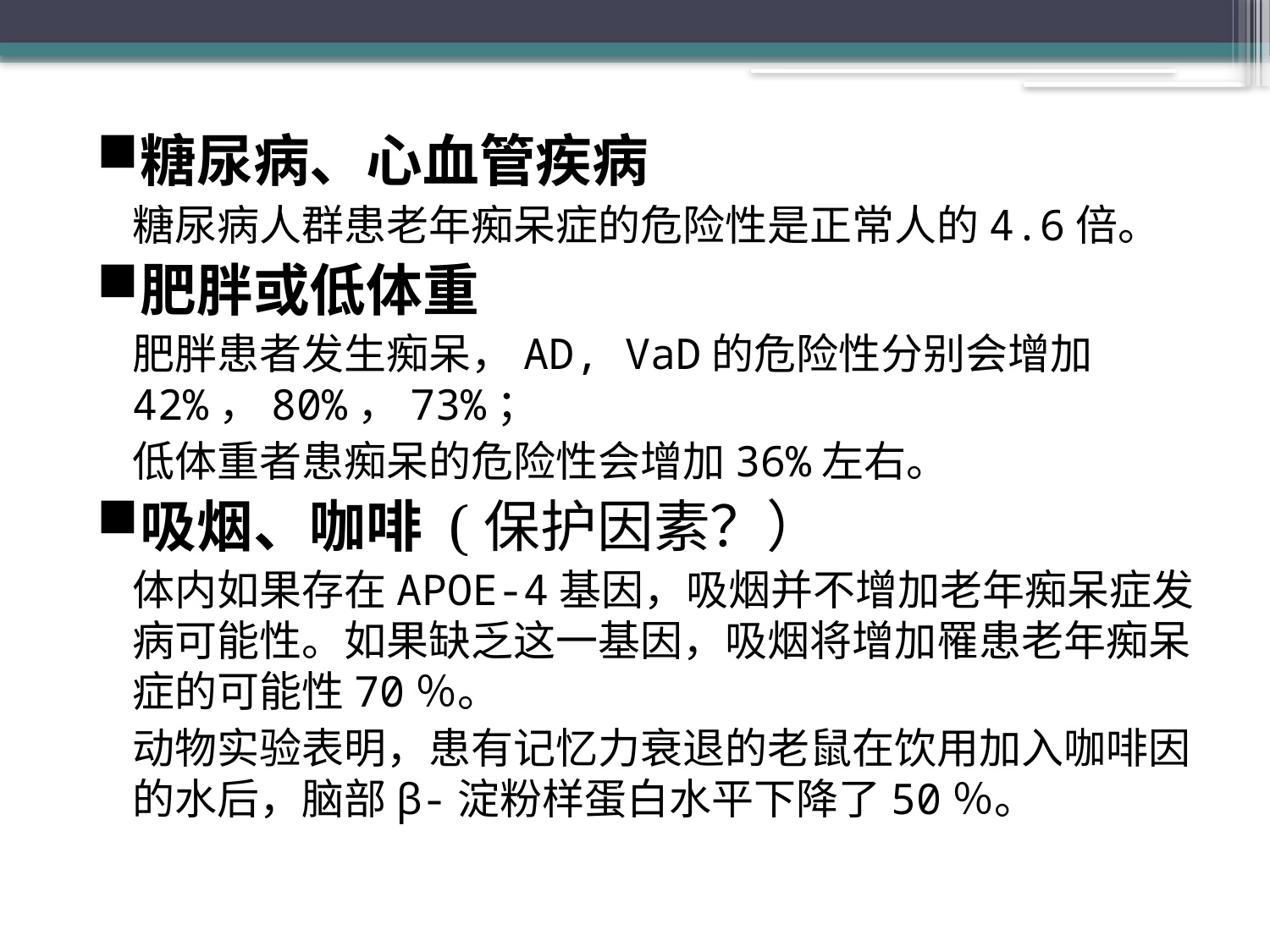

糖尿病、心血管疾病
	糖尿病人群患老年痴呆症的危险性是正常人的4.6倍。
肥胖或低体重
	肥胖患者发生痴呆，AD, VaD的危险性分别会增加42%，80%，73%；
	低体重者患痴呆的危险性会增加36%左右。
吸烟、咖啡 (保护因素？）
	体内如果存在APOE-4基因，吸烟并不增加老年痴呆症发病可能性。如果缺乏这一基因，吸烟将增加罹患老年痴呆症的可能性70％。
	动物实验表明，患有记忆力衰退的老鼠在饮用加入咖啡因的水后，脑部β-淀粉样蛋白水平下降了50％。